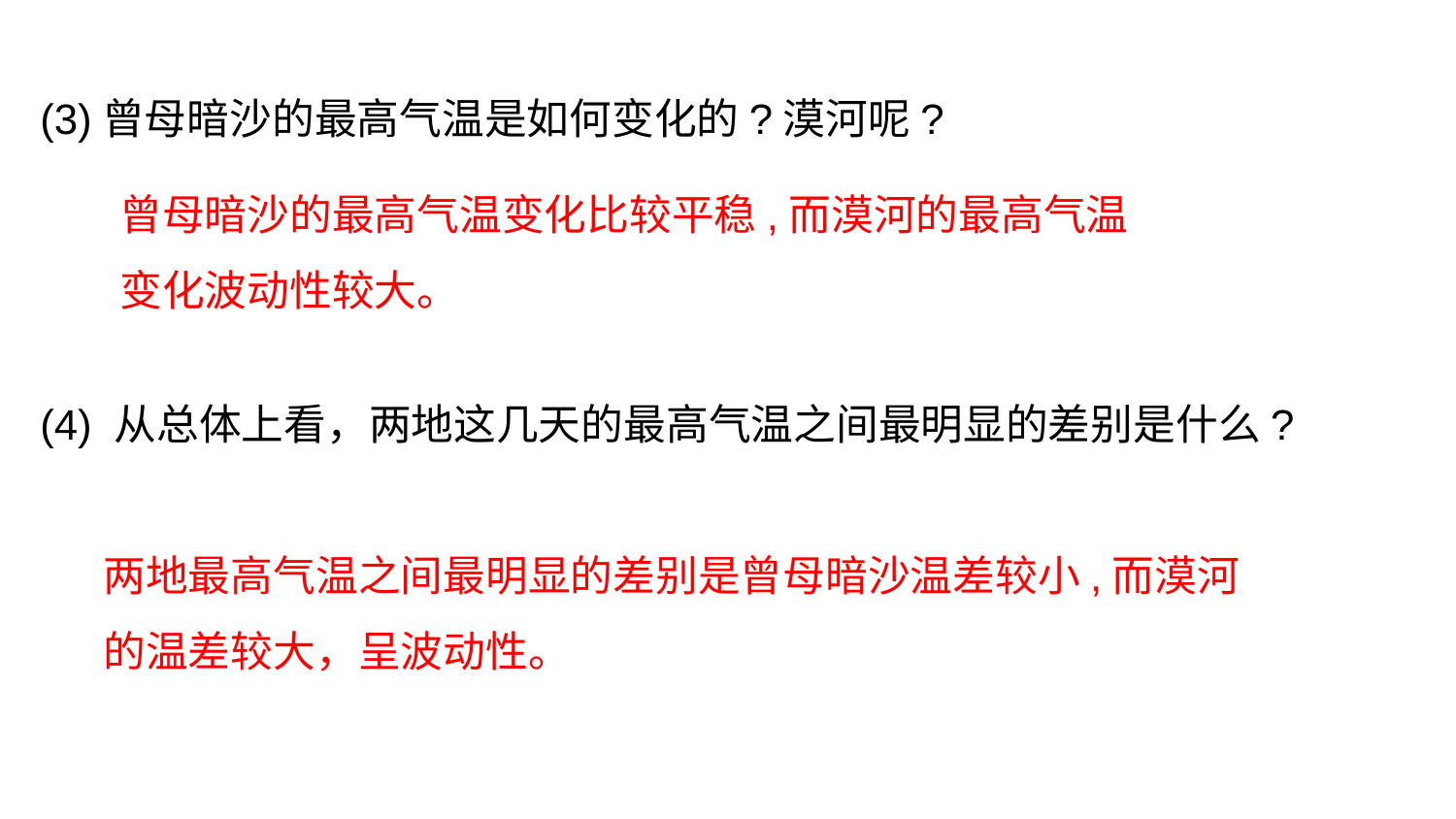

(3)曾母暗沙的最高气温是如何变化的?漠河呢?

(4) 从总体上看，两地这几天的最高气温之间最明显的差别是什么?
曾母暗沙的最高气温变化比较平稳,而漠河的最高气温变化波动性较大。
两地最高气温之间最明显的差别是曾母暗沙温差较小,而漠河的温差较大，呈波动性。